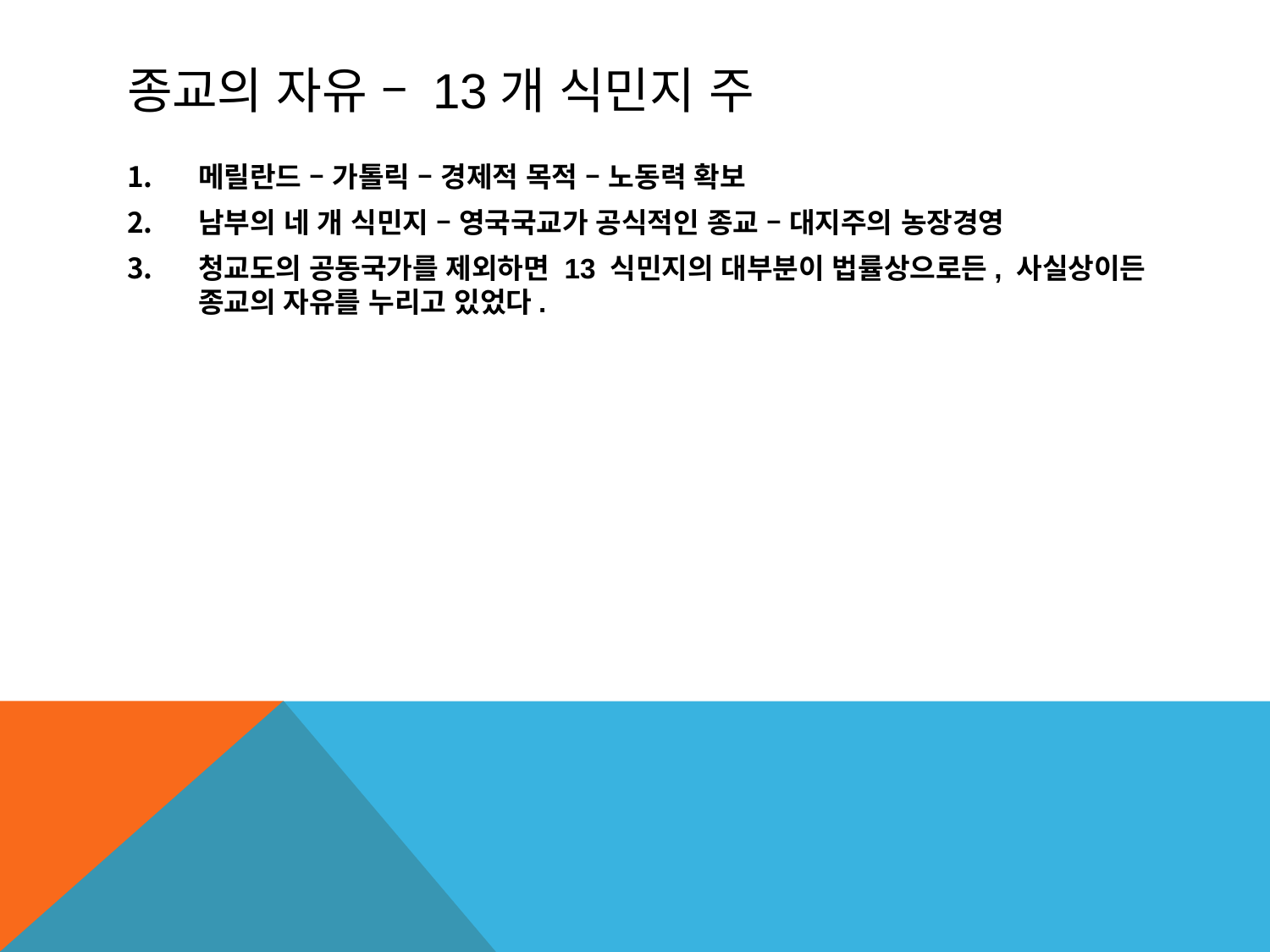

# 종교의 자유 – 13개 식민지 주
메릴란드 – 가톨릭 – 경제적 목적 – 노동력 확보
남부의 네 개 식민지 – 영국국교가 공식적인 종교 – 대지주의 농장경영
청교도의 공동국가를 제외하면 13 식민지의 대부분이 법률상으로든, 사실상이든 종교의 자유를 누리고 있었다.